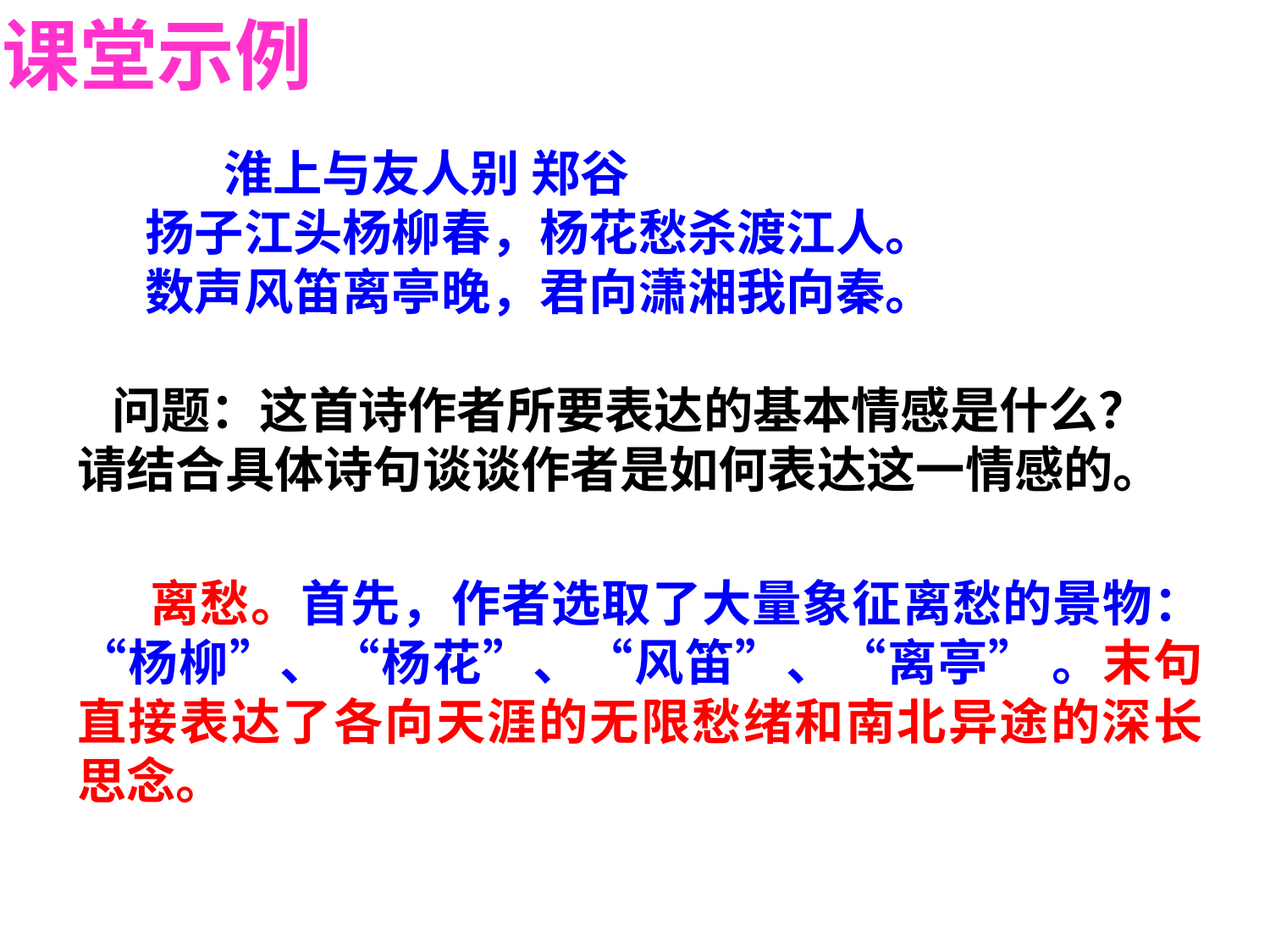

课堂示例

            淮上与友人别 郑谷
     扬子江头杨柳春，杨花愁杀渡江人。
     数声风笛离亭晚，君向潇湘我向秦。

  问题：这首诗作者所要表达的基本情感是什么？请结合具体诗句谈谈作者是如何表达这一情感的。

     离愁。首先，作者选取了大量象征离愁的景物：“杨柳”、“杨花”、“风笛”、“离亭” 。末句直接表达了各向天涯的无限愁绪和南北异途的深长思念。